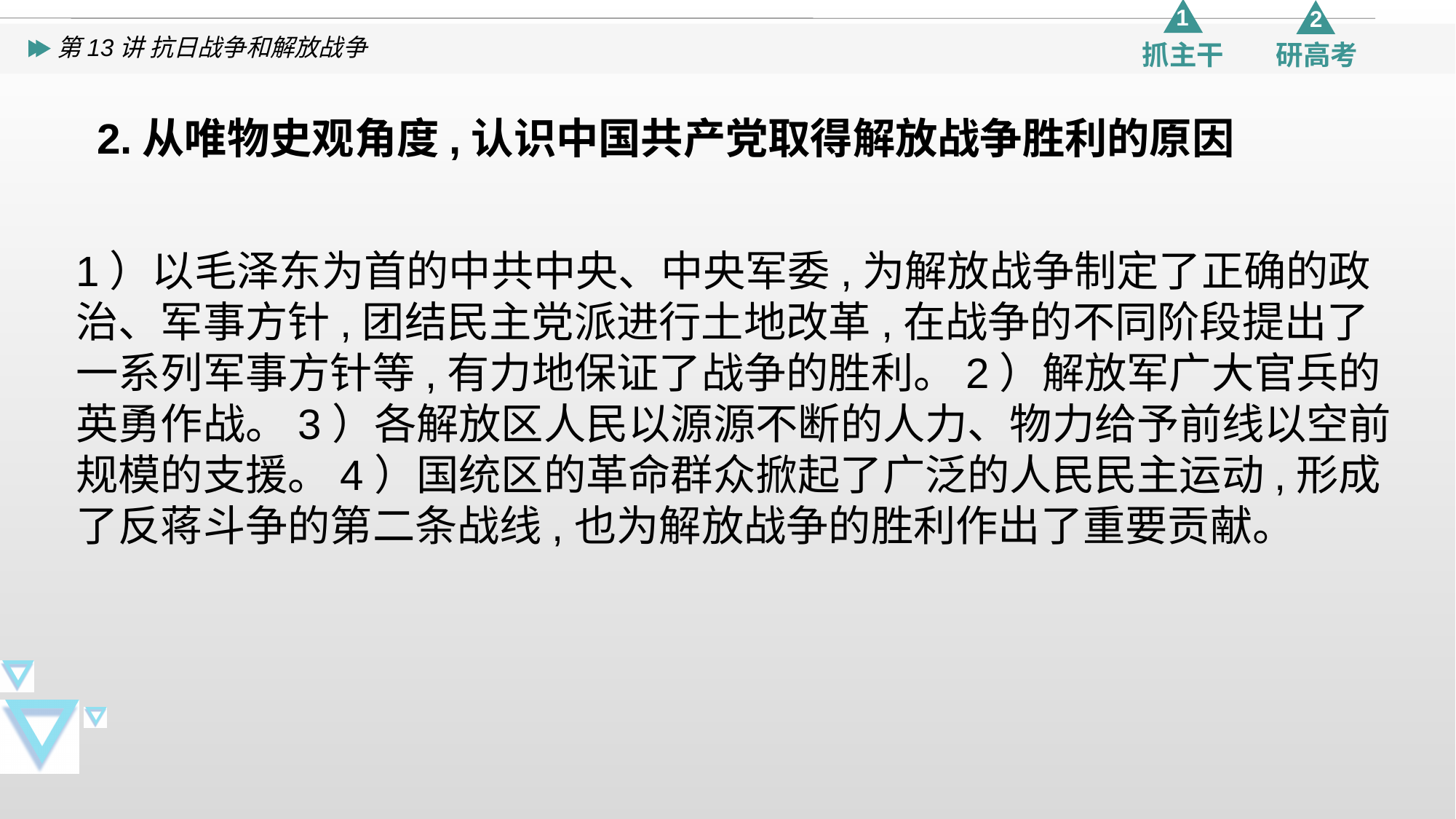

2.从唯物史观角度,认识中国共产党取得解放战争胜利的原因
1）以毛泽东为首的中共中央、中央军委,为解放战争制定了正确的政治、军事方针,团结民主党派进行土地改革,在战争的不同阶段提出了一系列军事方针等,有力地保证了战争的胜利。2）解放军广大官兵的英勇作战。3）各解放区人民以源源不断的人力、物力给予前线以空前规模的支援。4）国统区的革命群众掀起了广泛的人民民主运动,形成了反蒋斗争的第二条战线,也为解放战争的胜利作出了重要贡献。